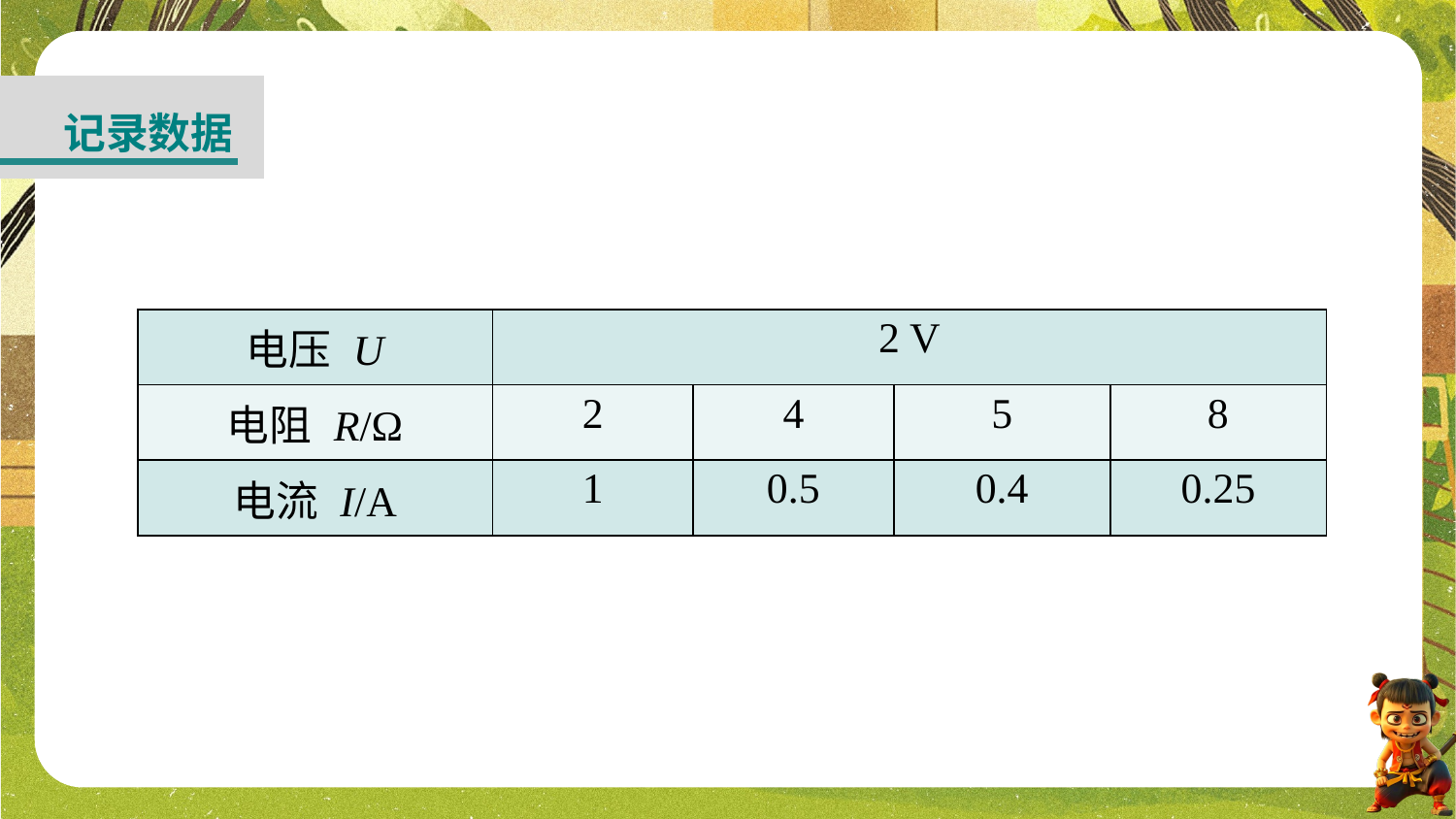

记录数据
| 电压 U | 2 V |  |  |  |
| --- | --- | --- | --- | --- |
| 电阻 R/Ω | 2 | 4 | 5 | 8 |
| 电流 I/A | 1 | 0.5 | 0.4 | 0.25 |